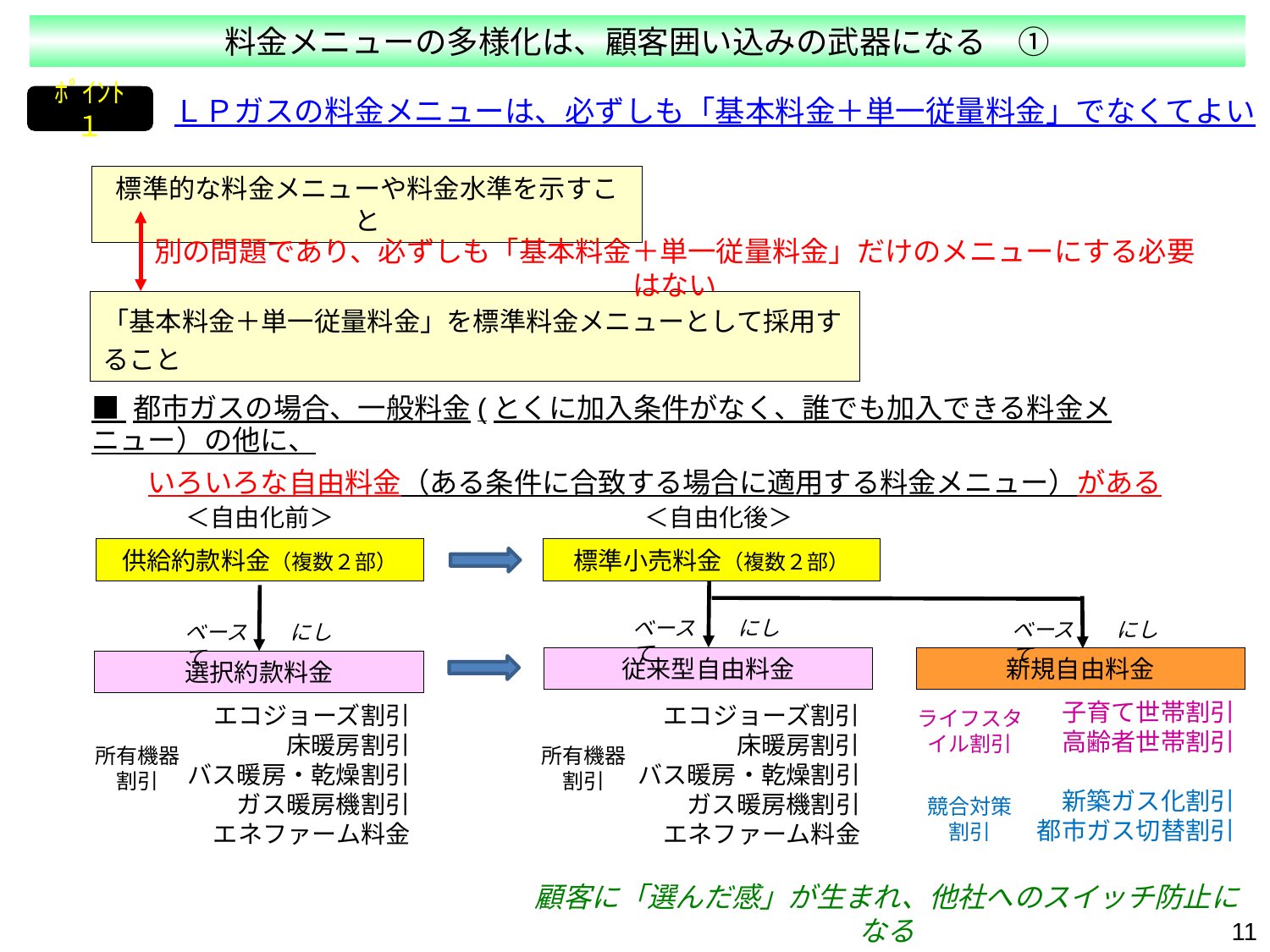

料金メニューの多様化は、顧客囲い込みの武器になる　①
ﾎﾟｲﾝﾄ１
ＬＰガスの料金メニューは、必ずしも「基本料金＋単一従量料金」でなくてよい
標準的な料金メニューや料金水準を示すこと
別の問題であり、必ずしも「基本料金＋単一従量料金」だけのメニューにする必要はない
「基本料金＋単一従量料金」を標準料金メニューとして採用すること
■ 都市ガスの場合、一般料金(とくに加入条件がなく、誰でも加入できる料金メニュー）の他に、
　　いろいろな自由料金（ある条件に合致する場合に適用する料金メニュー）がある
＜自由化後＞
＜自由化前＞
供給約款料金（複数２部）
標準小売料金（複数２部）

ベース　　にして
ベース　　にして
ベース　　にして
従来型自由料金
新規自由料金
選択約款料金

子育て世帯割引
高齢者世帯割引

新築ガス化割引
都市ガス切替割引
ライフスタイル割引
競合対策
割引
エコジョーズ割引
床暖房割引
バス暖房・乾燥割引
ガス暖房機割引
エネファーム料金
所有機器割引
エコジョーズ割引
床暖房割引
バス暖房・乾燥割引
ガス暖房機割引
エネファーム料金
所有機器割引
顧客に「選んだ感」が生まれ、他社へのスイッチ防止になる
11